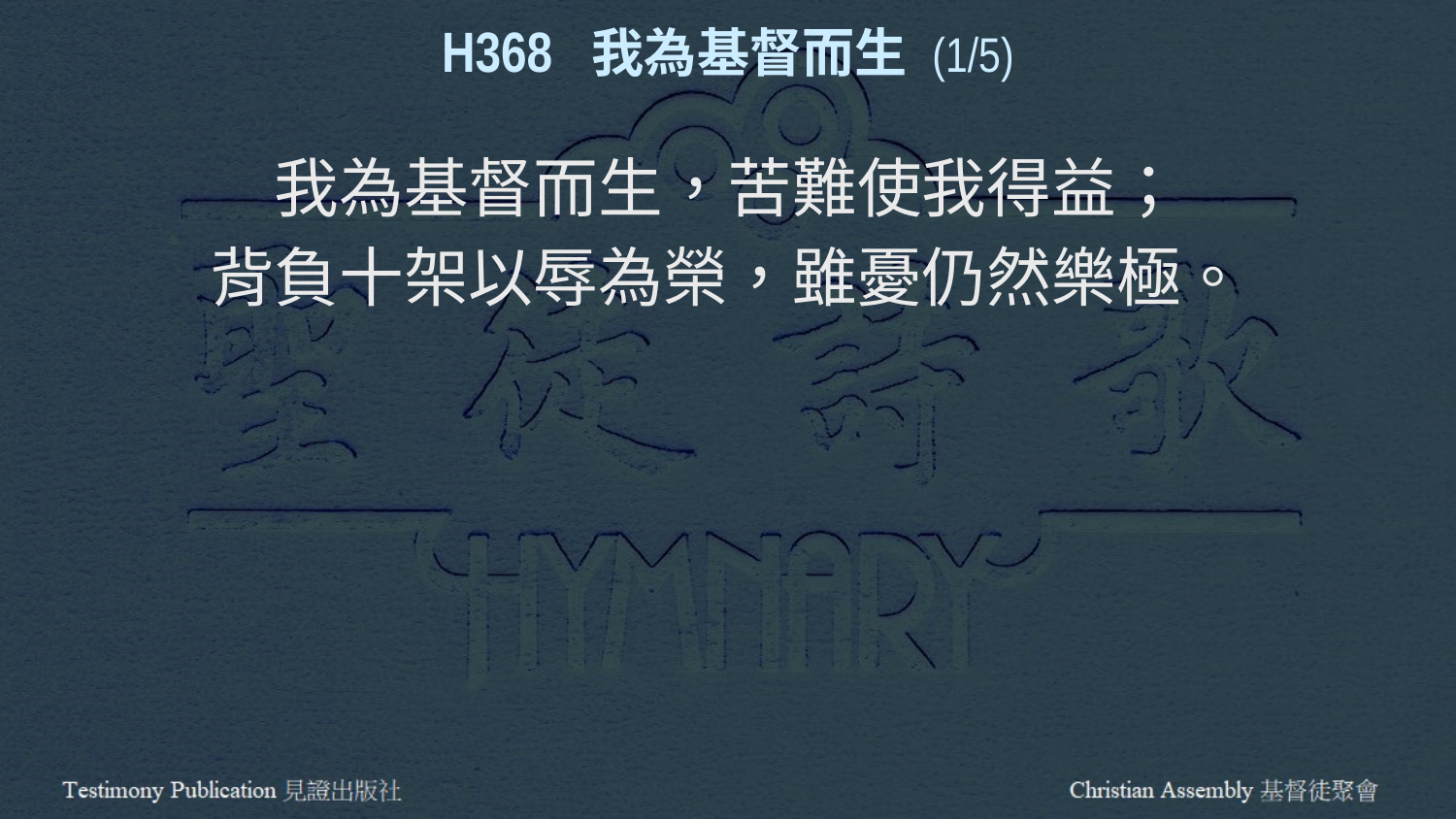

H368  我為基督而生 (1/5)
我為基督而生，苦難使我得益；
背負十架以辱為榮，雖憂仍然樂極。